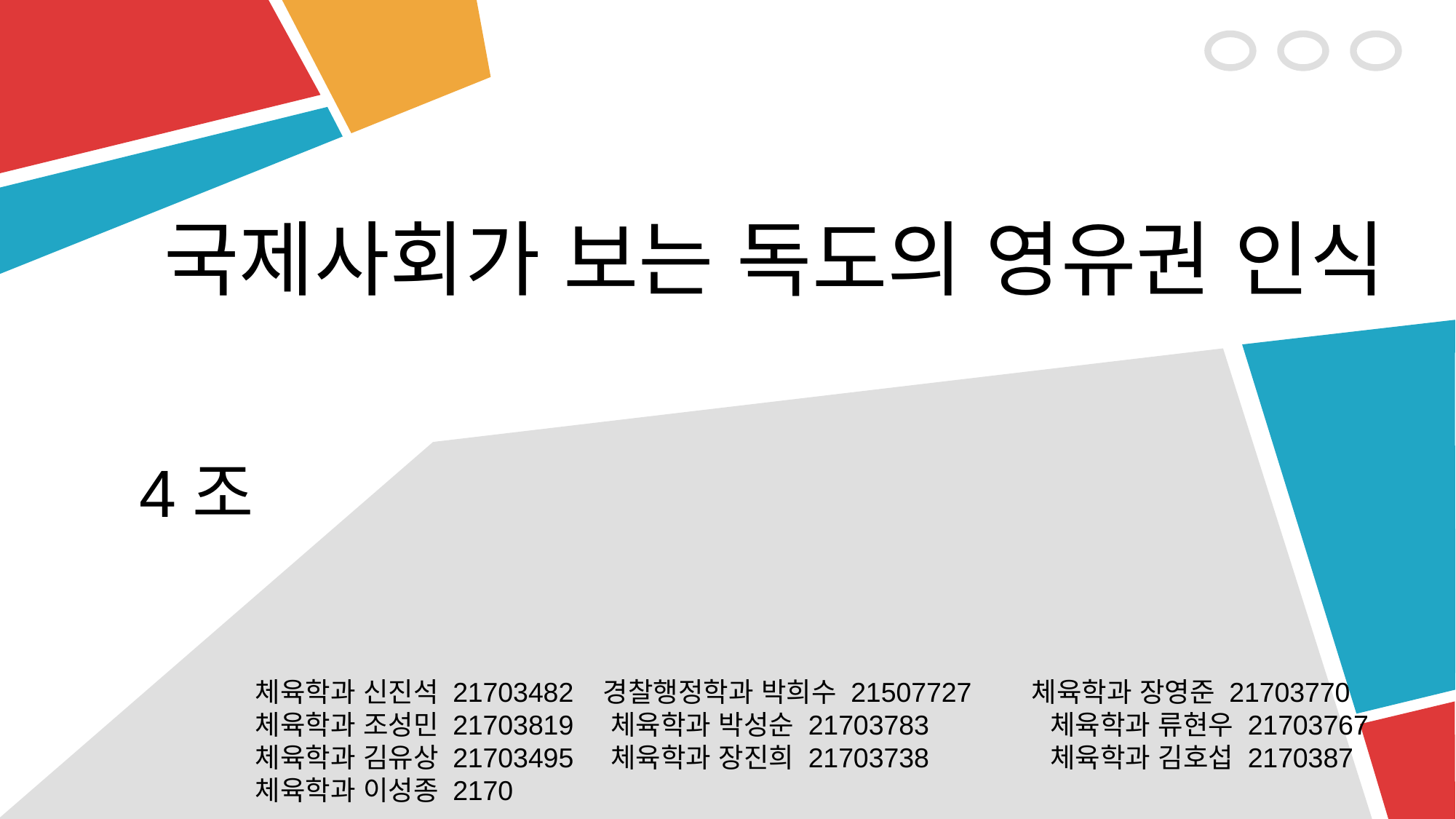

국제사회가 보는 독도의 영유권 인식
4조
체육학과 신진석 21703482   경찰행정학과 박희수 21507727       체육학과 장영준 21703770
체육학과 조성민 21703819    체육학과 박성순 21703783               체육학과 류현우 21703767
체육학과 김유상 21703495    체육학과 장진희 21703738               체육학과 김호섭 2170387
체육학과 이성종 2170